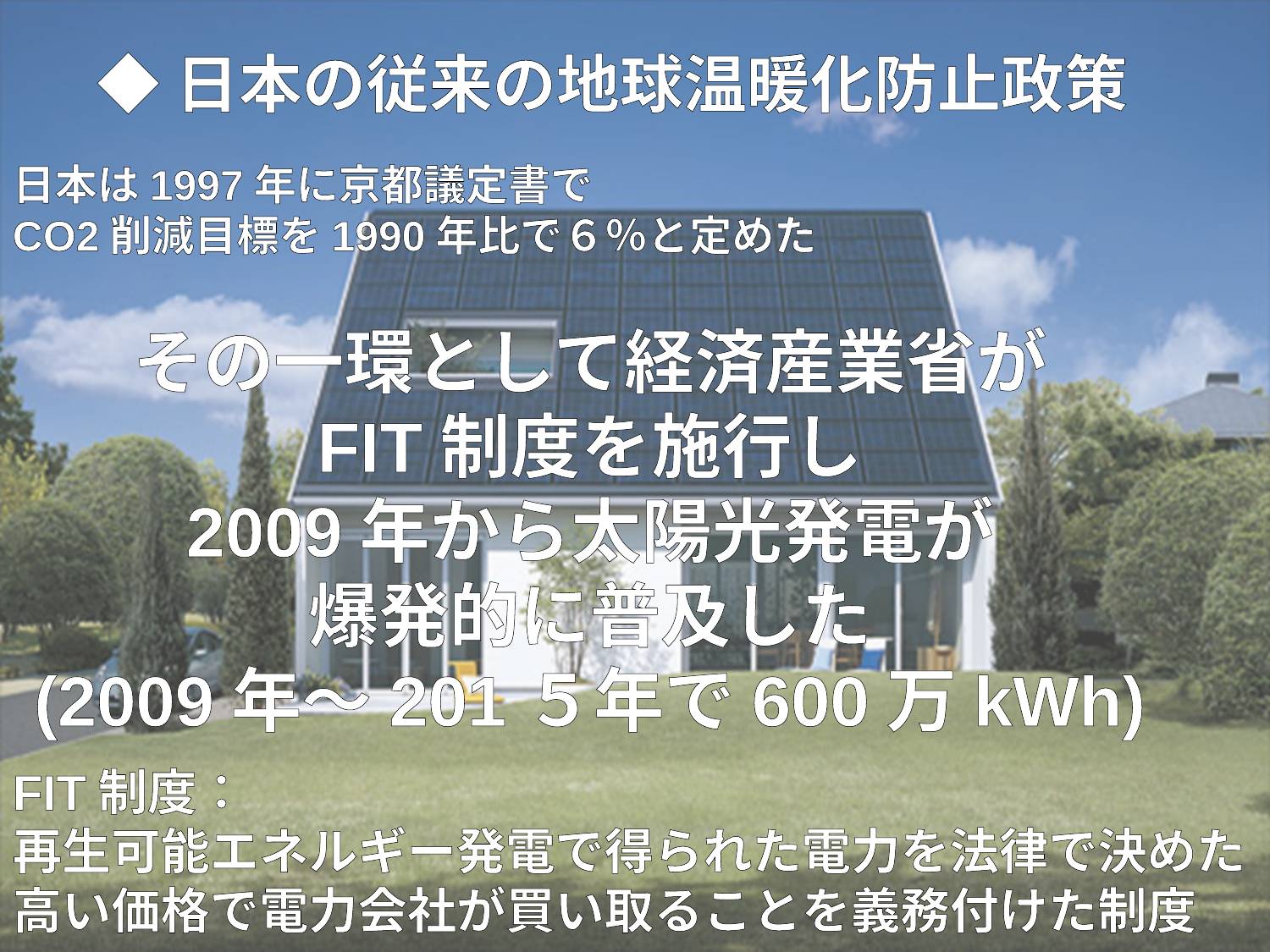

◆日本の従来の地球温暖化防止政策
日本は1997年に京都議定書で
CO2削減目標を1990年比で６％と定めた
その一環として経済産業省が
FIT制度を施行し
2009年から太陽光発電が
爆発的に普及した
(2009年～201５年で600万kWh)
FIT制度：
再生可能エネルギー発電で得られた電力を法律で決めた高い価格で電力会社が買い取ることを義務付けた制度